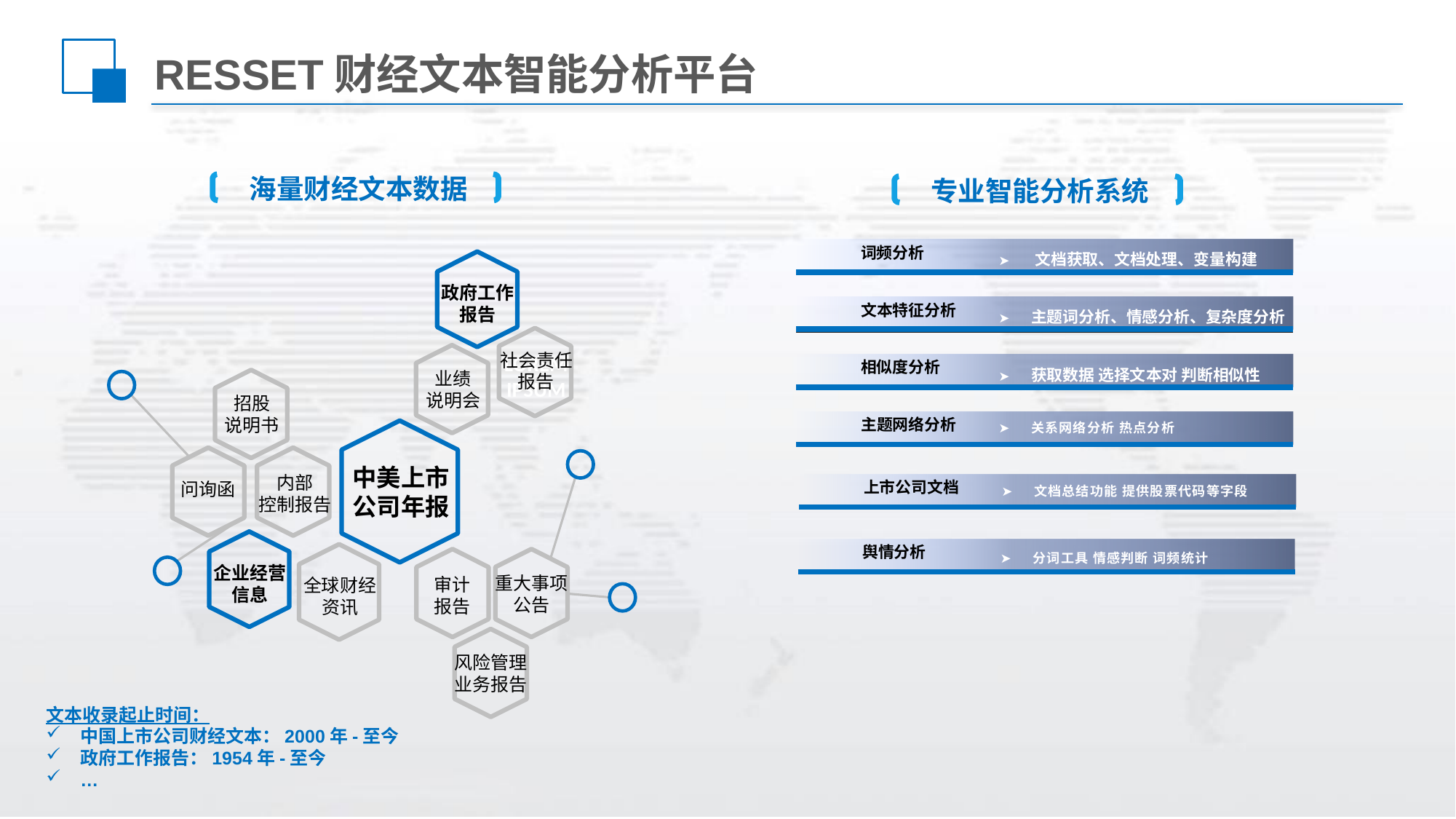

# RESSET财经文本智能分析平台
海量财经文本数据

专业智能分析系统

➤     文档获取、文档处理、变量构建
词频分析

政府工作
报告

社会责任
报告

业绩
说明会

问询函

审计
报告

LOREM
IPSUM

招股
说明书

中美上市
公司年报

内部
控制报告

企业经营
信息

全球财经
资讯

重大事项
公告

风险管理
业务报告

➤    主题词分析、情感分析、复杂度分析
文本特征分析

相似度分析
➤    获取数据 选择文本对 判断相似性

➤    关系网络分析 热点分析

主题网络分析

➤    文档总结功能 提供股票代码等字段

上市公司文档

➤    分词工具 情感判断 词频统计
舆情分析

文本收录起止时间：
中国上市公司财经文本：2000年-至今
政府工作报告：1954年-至今
…